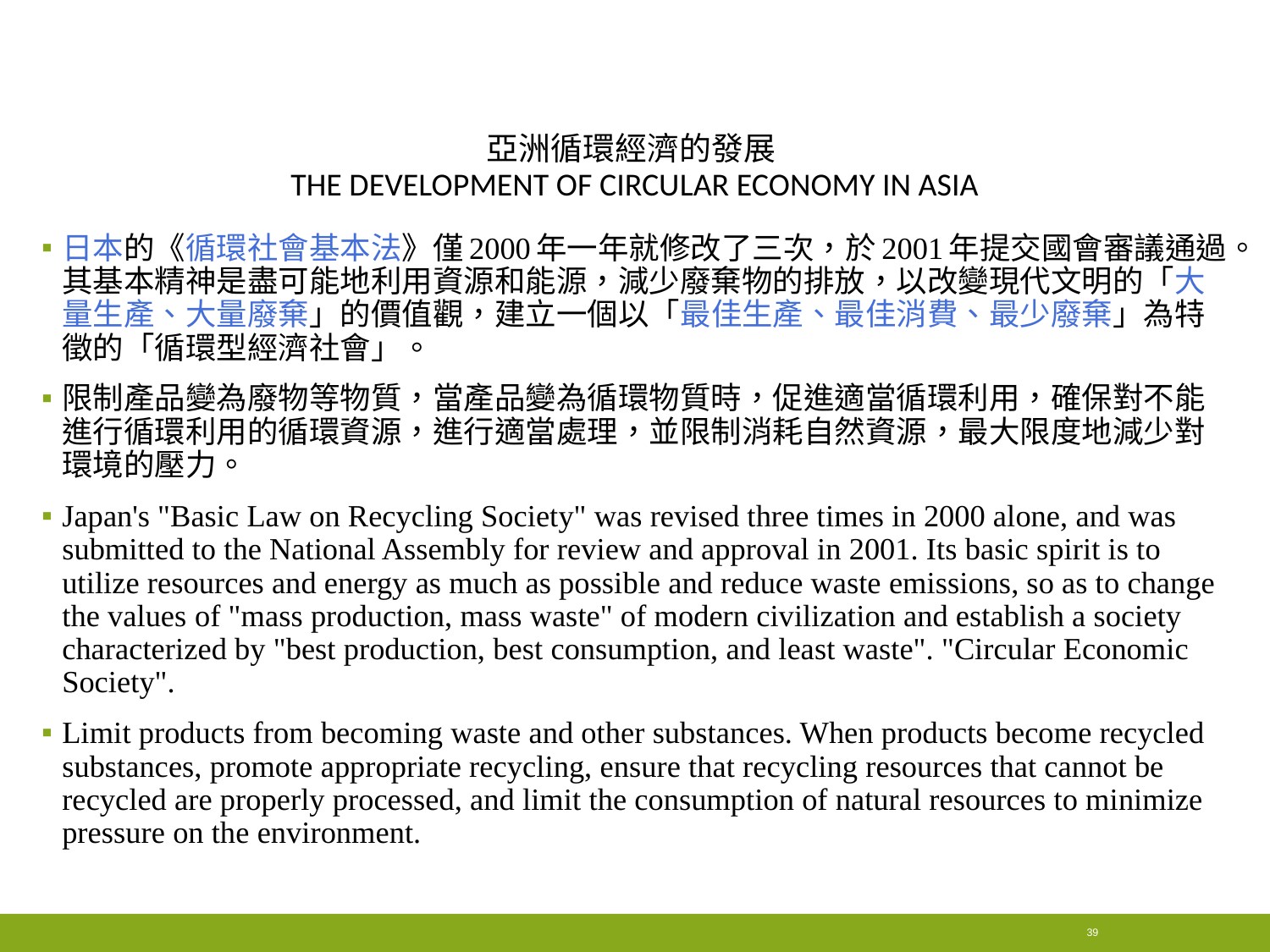

# 亞洲循環經濟的發展 The development of circular economy in Asia
日本的《循環社會基本法》僅2000年一年就修改了三次，於2001年提交國會審議通過。其基本精神是盡可能地利用資源和能源，減少廢棄物的排放，以改變現代文明的「大量生產、大量廢棄」的價值觀，建立一個以「最佳生產、最佳消費、最少廢棄」為特徵的「循環型經濟社會」。
限制產品變為廢物等物質，當產品變為循環物質時，促進適當循環利用，確保對不能進行循環利用的循環資源，進行適當處理，並限制消耗自然資源，最大限度地減少對環境的壓力。
Japan's "Basic Law on Recycling Society" was revised three times in 2000 alone, and was submitted to the National Assembly for review and approval in 2001. Its basic spirit is to utilize resources and energy as much as possible and reduce waste emissions, so as to change the values ​​​​of "mass production, mass waste" of modern civilization and establish a society characterized by "best production, best consumption, and least waste". "Circular Economic Society".
Limit products from becoming waste and other substances. When products become recycled substances, promote appropriate recycling, ensure that recycling resources that cannot be recycled are properly processed, and limit the consumption of natural resources to minimize pressure on the environment.
39